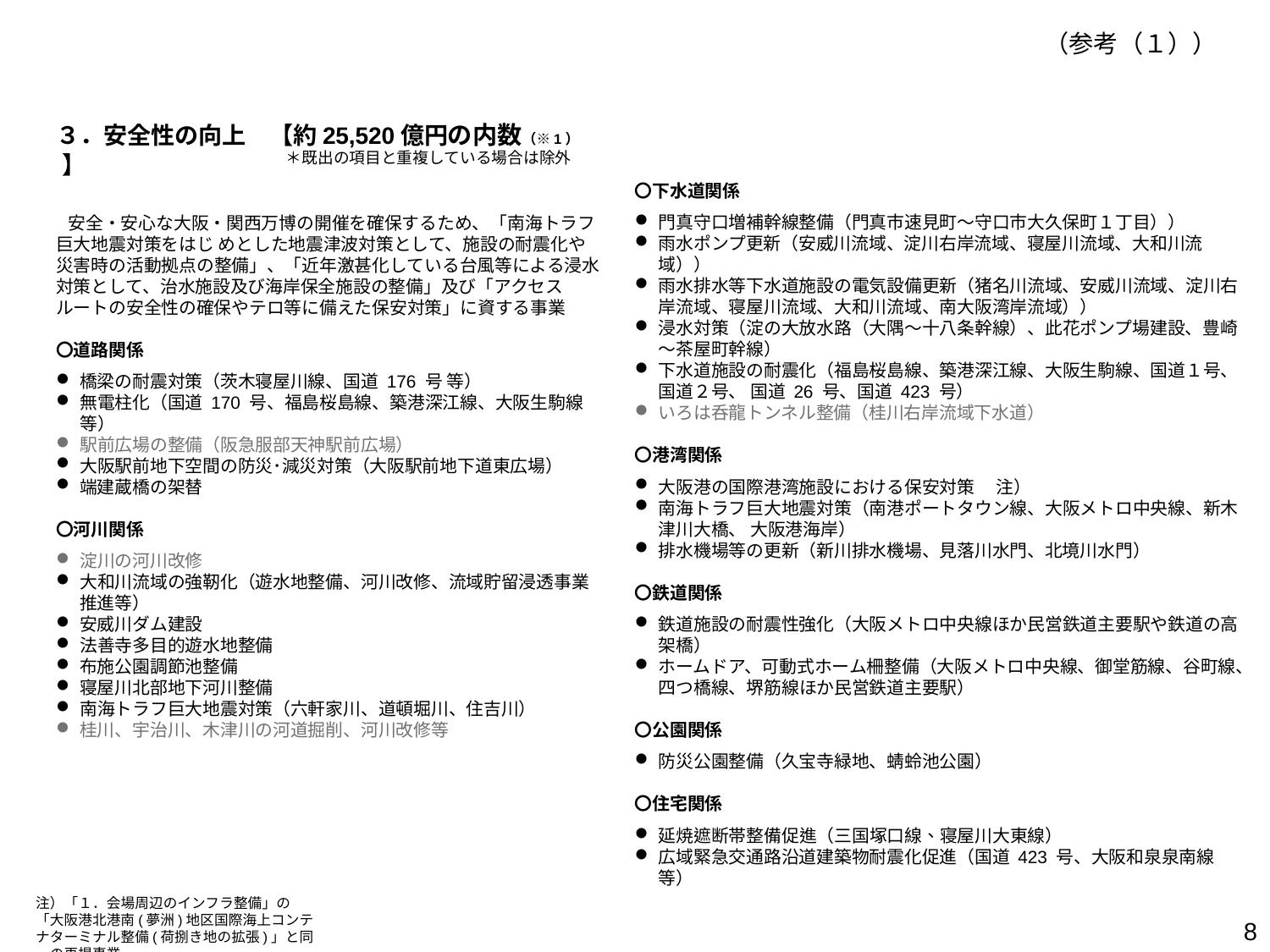

（参考（１））
３．安全性の向上　【約25,520億円の内数（※1） 】

安全・安心な大阪・関西万博の開催を確保するため、「南海トラフ巨大地震対策をはじ めとした地震津波対策として、施設の耐震化や災害時の活動拠点の整備」、「近年激甚化している台風等による浸水対策として、治水施設及び海岸保全施設の整備」及び「アクセス ルートの安全性の確保やテロ等に備えた保安対策」に資する事業

〇道路関係
橋梁の耐震対策（茨木寝屋川線、国道 176 号 等）
無電柱化（国道 170 号、福島桜島線、築港深江線、大阪生駒線 等）
駅前広場の整備（阪急服部天神駅前広場）
大阪駅前地下空間の防災･減災対策（大阪駅前地下道東広場）
端建蔵橋の架替

〇河川関係
淀川の河川改修
大和川流域の強靭化（遊水地整備、河川改修、流域貯留浸透事業推進等）
安威川ダム建設
法善寺多目的遊水地整備
布施公園調節池整備
寝屋川北部地下河川整備
南海トラフ巨大地震対策（六軒家川、道頓堀川、住吉川）
桂川、宇治川、木津川の河道掘削、河川改修等
＊既出の項目と重複している場合は除外
〇下水道関係
門真守口増補幹線整備（門真市速見町～守口市大久保町１丁目））
雨水ポンプ更新（安威川流域、淀川右岸流域、寝屋川流域、大和川流域））
雨水排水等下水道施設の電気設備更新（猪名川流域、安威川流域、淀川右岸流域、寝屋川流域、大和川流域、南大阪湾岸流域））
浸水対策（淀の大放水路（大隅～十八条幹線）、此花ポンプ場建設、豊崎～茶屋町幹線）
下水道施設の耐震化（福島桜島線、築港深江線、大阪生駒線、国道１号、国道２号、 国道 26 号、国道 423 号）
いろは呑龍トンネル整備（桂川右岸流域下水道）

〇港湾関係
大阪港の国際港湾施設における保安対策　 注）
南海トラフ巨大地震対策（南港ポートタウン線、大阪メトロ中央線、新木津川大橋、 大阪港海岸）
排水機場等の更新（新川排水機場、見落川水門、北境川水門）

〇鉄道関係
鉄道施設の耐震性強化（大阪メトロ中央線ほか民営鉄道主要駅や鉄道の高架橋）
ホームドア、可動式ホーム柵整備（大阪メトロ中央線、御堂筋線、谷町線、四つ橋線、堺筋線ほか民営鉄道主要駅）

〇公園関係
防災公園整備（久宝寺緑地、蜻蛉池公園）

〇住宅関係
延焼遮断帯整備促進（三国塚口線、寝屋川大東線）
広域緊急交通路沿道建築物耐震化促進（国道 423 号、大阪和泉泉南線等）
注）「１．会場周辺のインフラ整備」の「大阪港北港南(夢洲)地区国際海上コンテナターミナル整備(荷捌き地の拡張)」と同一の再掲事業
8